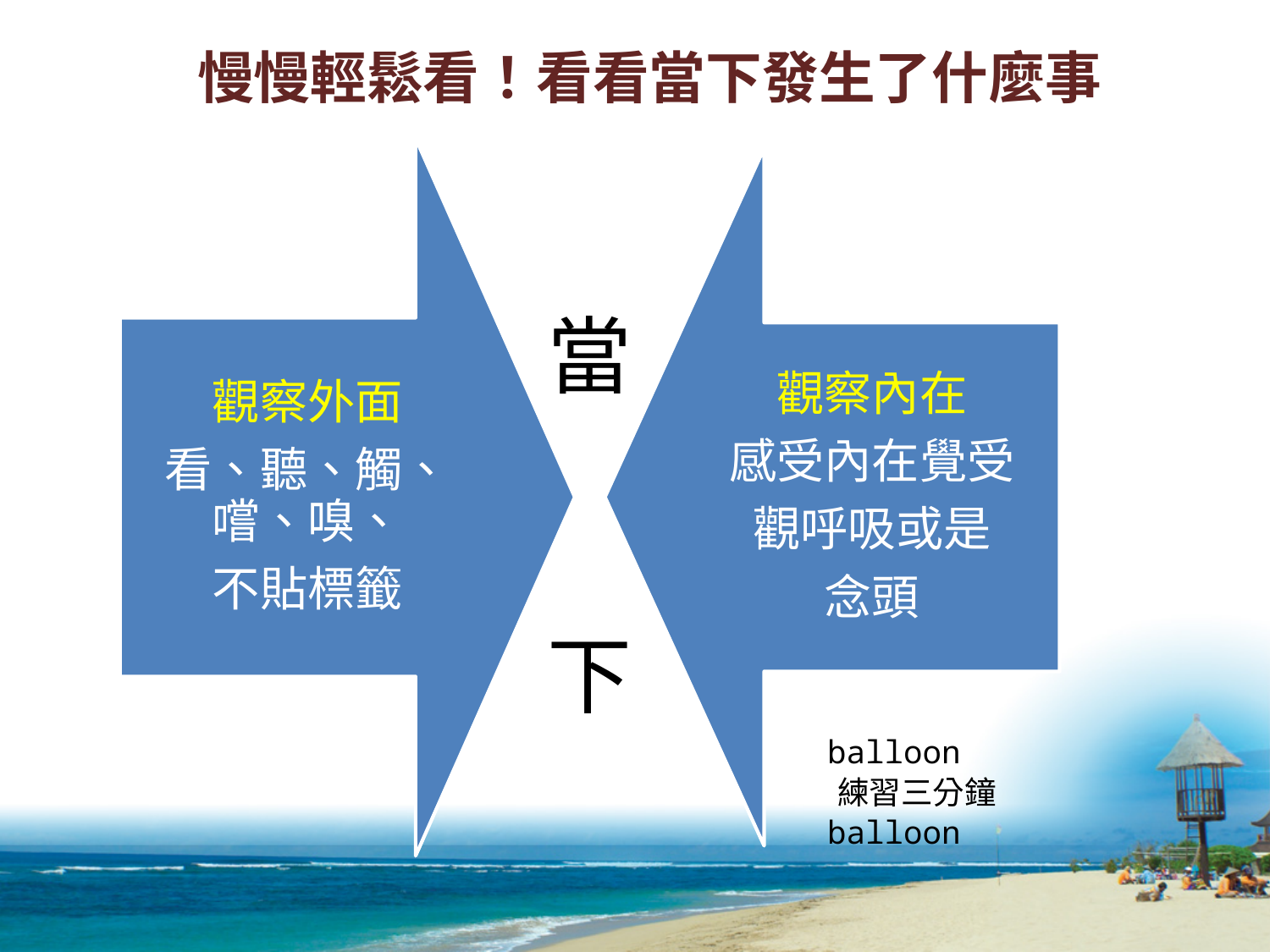

慢慢輕鬆看！看看當下發生了什麼事
觀察外面
看、聽、觸、嚐、嗅、
不貼標籤
觀察內在
感受內在覺受
觀呼吸或是
念頭
當
下
balloon
練習三分鐘
balloon